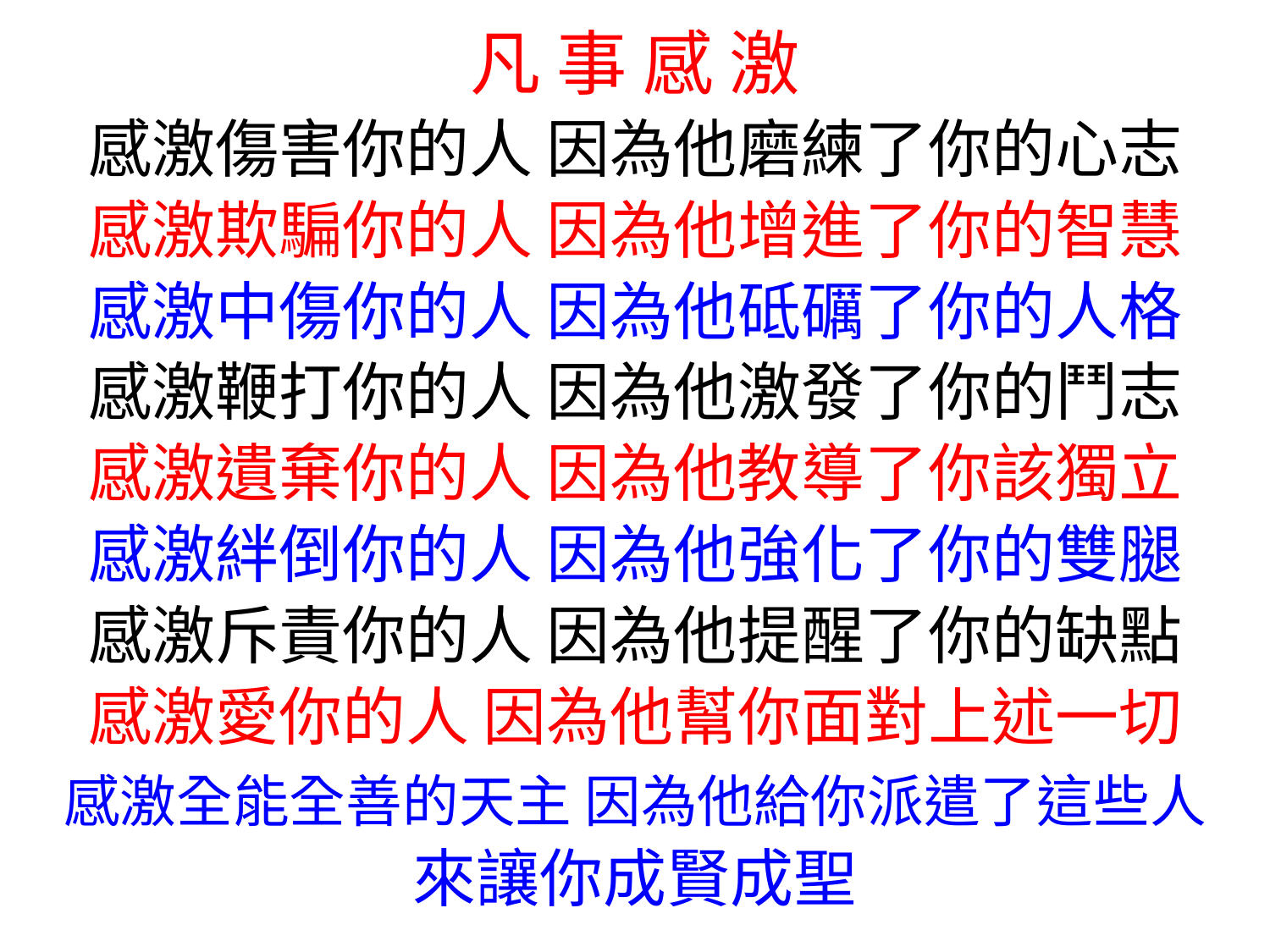

凡 事 感 激
感激傷害你的人 因為他磨練了你的心志
感激欺騙你的人 因為他增進了你的智慧
感激中傷你的人 因為他砥礪了你的人格
感激鞭打你的人 因為他激發了你的鬥志
感激遺棄你的人 因為他教導了你該獨立
感激絆倒你的人 因為他強化了你的雙腿
感激斥責你的人 因為他提醒了你的缺點
感激愛你的人 因為他幫你面對上述一切
感激全能全善的天主 因為他給你派遣了這些人
來讓你成賢成聖